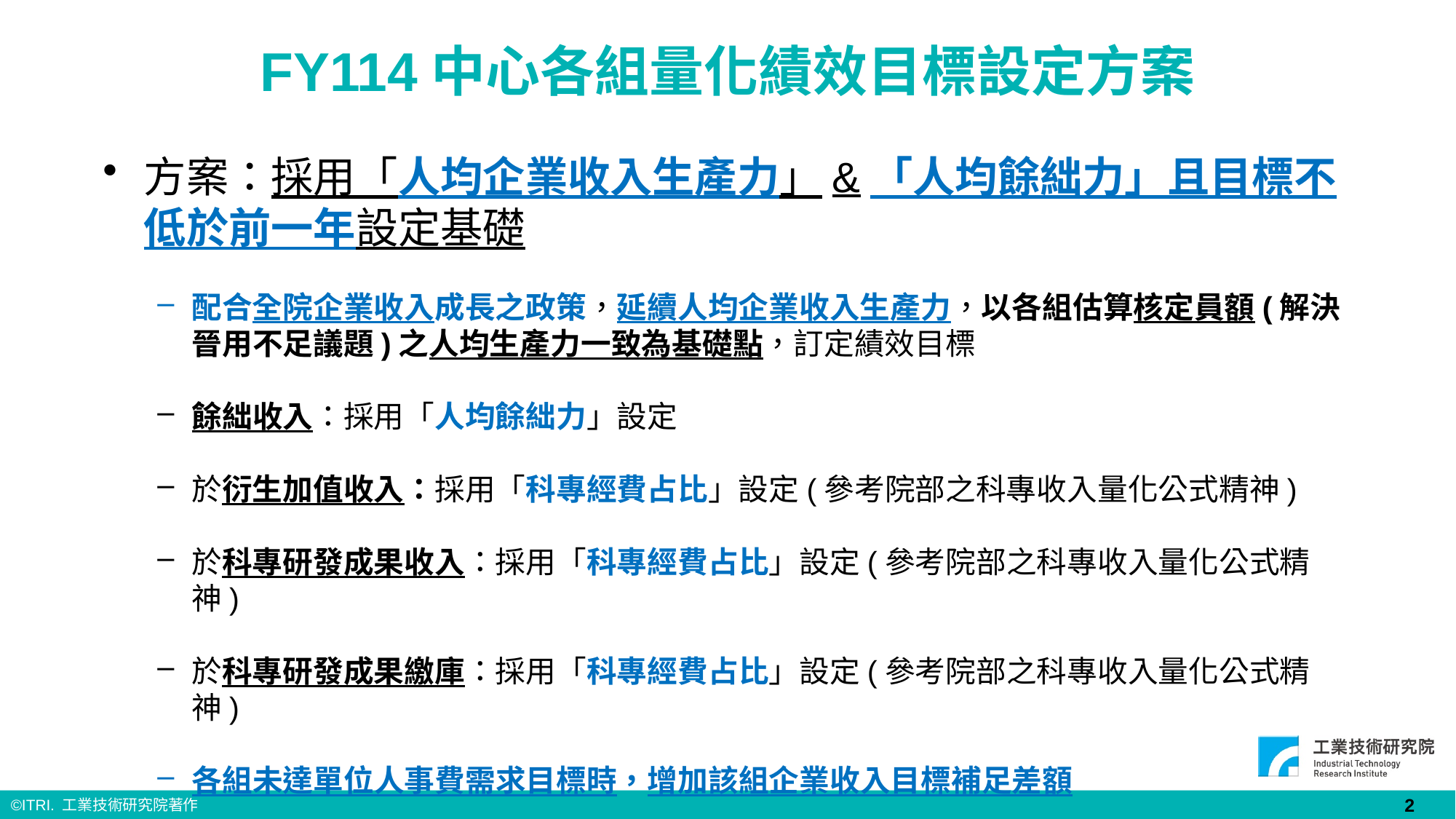

# FY114中心各組量化績效目標設定方案
方案：採用「人均企業收入生產力」&「人均餘絀力」且目標不低於前一年設定基礎
配合全院企業收入成長之政策，延續人均企業收入生產力，以各組估算核定員額(解決晉用不足議題)之人均生產力一致為基礎點，訂定績效目標
餘絀收入：採用「人均餘絀力」設定
於衍生加值收入：採用「科專經費占比」設定(參考院部之科專收入量化公式精神)
於科專研發成果收入：採用「科專經費占比」設定(參考院部之科專收入量化公式精神)
於科專研發成果繳庫：採用「科專經費占比」設定(參考院部之科專收入量化公式精神)
各組未達單位人事費需求目標時，增加該組企業收入目標補足差額
2